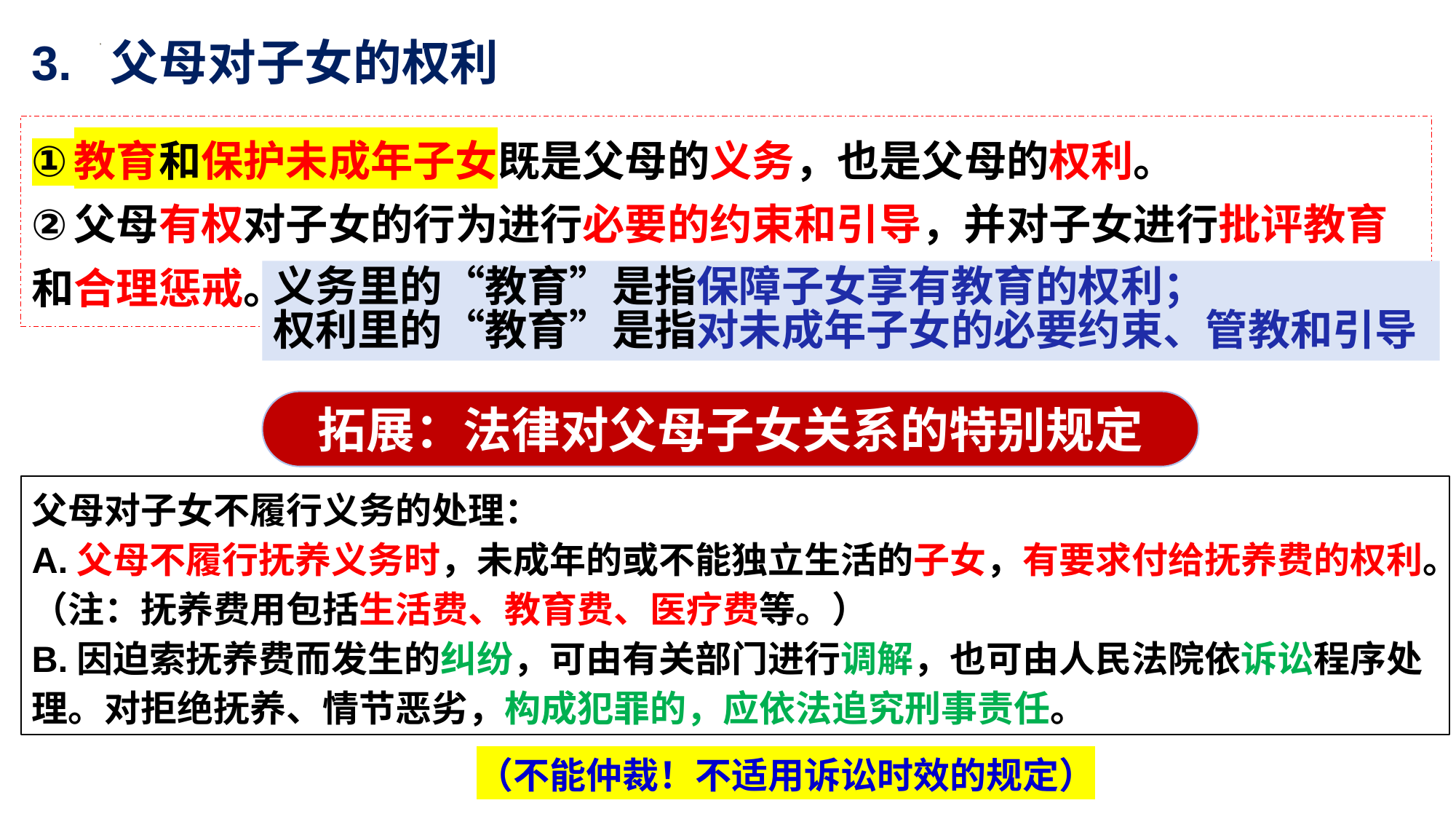

3.  父母对子女的权利
教育和保护未成年子女既是父母的义务，也是父母的权利。
父母有权对子女的行为进行必要的约束和引导，并对子女进行批评教育和合理惩戒。
义务里的“教育”是指保障子女享有教育的权利；
权利里的“教育”是指对未成年子女的必要约束、管教和引导

拓展：法律对父母子女关系的特别规定
父母对子女不履行义务的处理：
A.父母不履行抚养义务时，未成年的或不能独立生活的子女，有要求付给抚养费的权利。（注：抚养费用包括生活费、教育费、医疗费等。）
B.因迫索抚养费而发生的纠纷，可由有关部门进行调解，也可由人民法院依诉讼程序处理。对拒绝抚养、情节恶劣，构成犯罪的，应依法追究刑事责任。
（不能仲裁！不适用诉讼时效的规定）